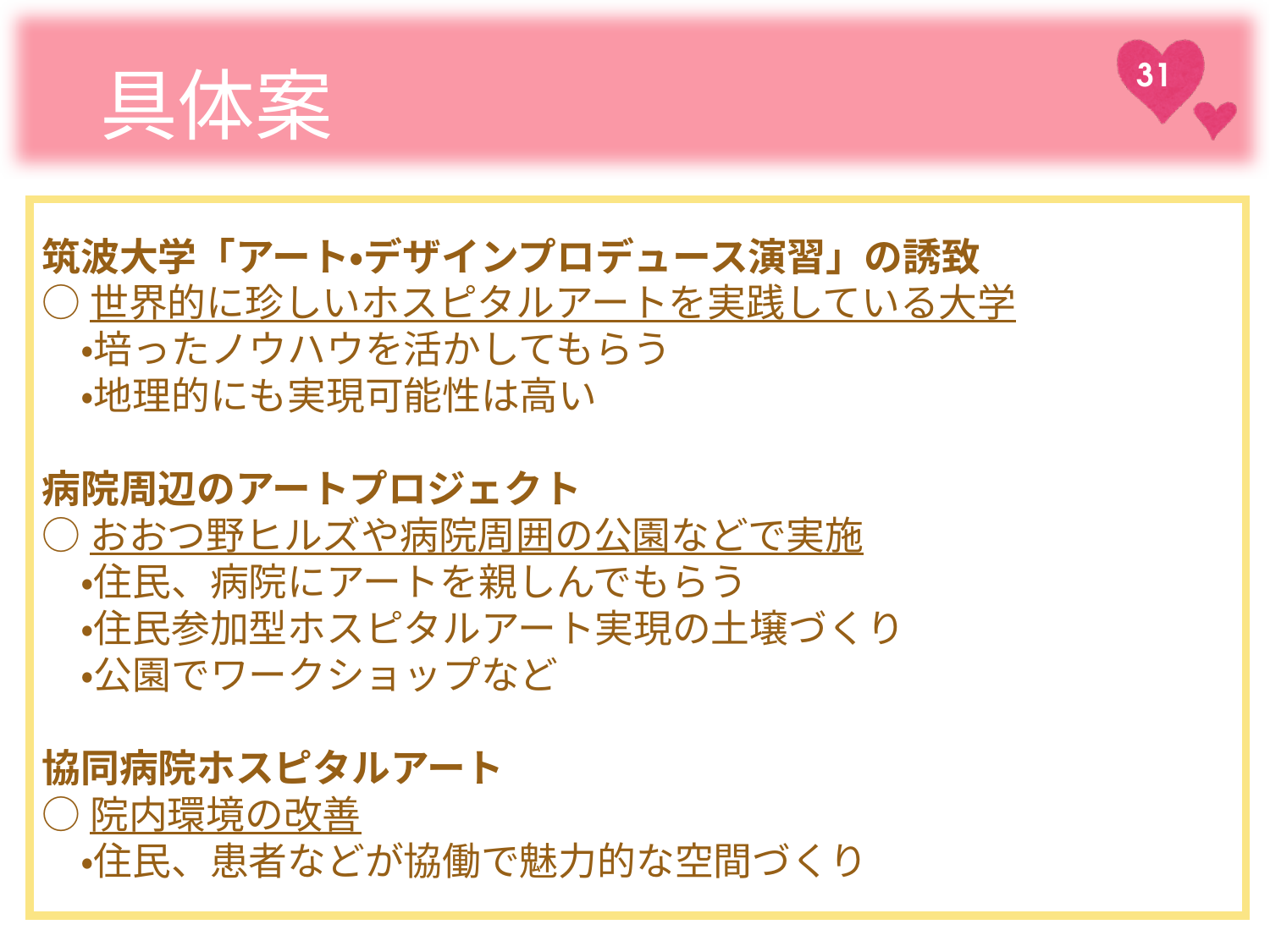

# 具体案
筑波大学「アート・デザインプロデュース演習」の誘致
○世界的に珍しいホスピタルアートを実践している大学
　・培ったノウハウを活かしてもらう
　・地理的にも実現可能性は高い

病院周辺のアートプロジェクト
○おおつ野ヒルズや病院周囲の公園などで実施
　・住民、病院にアートを親しんでもらう
　・住民参加型ホスピタルアート実現の土壌づくり
　・公園でワークショップなど

協同病院ホスピタルアート
○院内環境の改善
　・住民、患者などが協働で魅力的な空間づくり